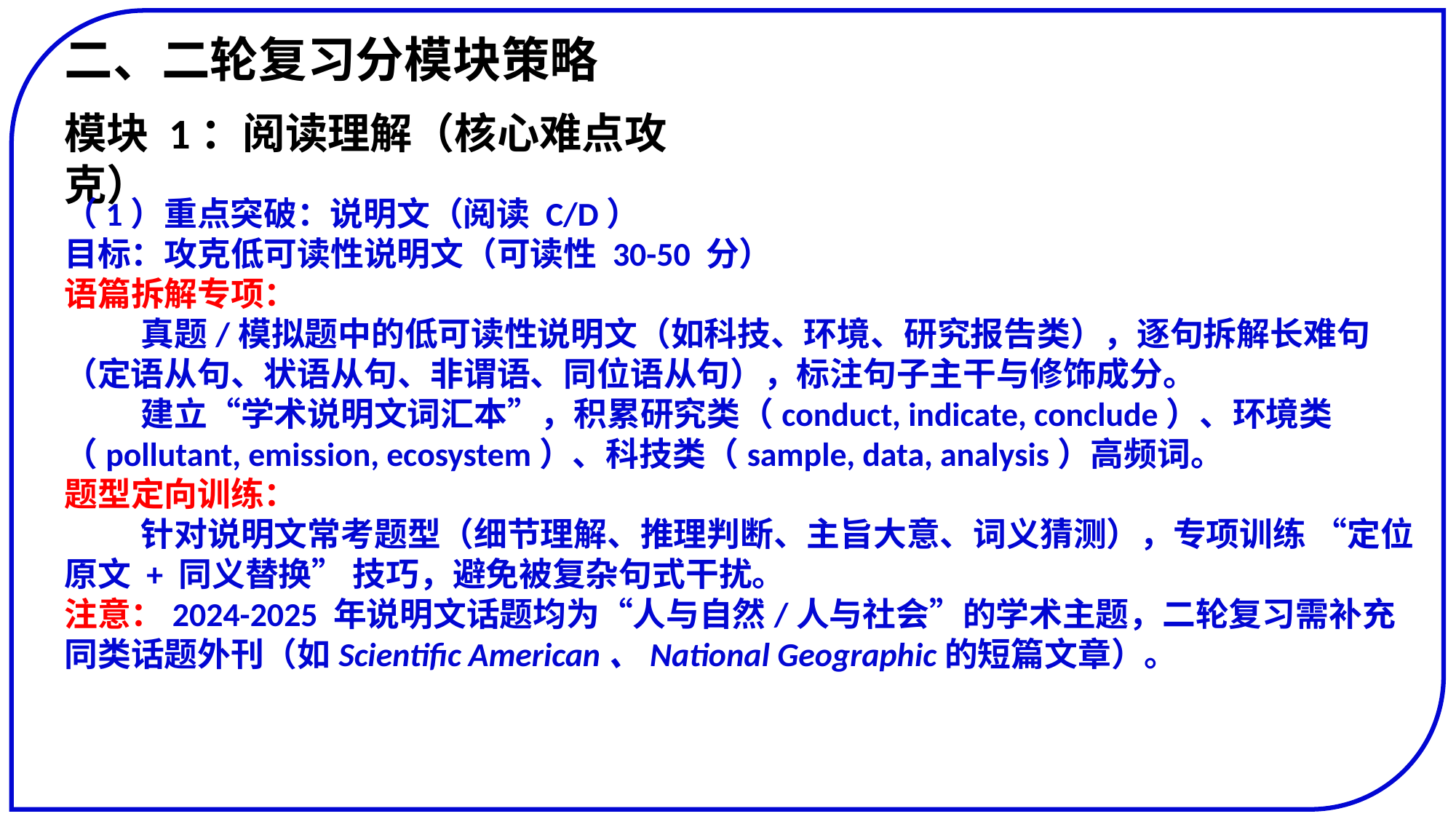

二、二轮复习分模块策略
模块 1：阅读理解（核心难点攻克）
（1）重点突破：说明文（阅读 C/D）
目标：攻克低可读性说明文（可读性 30-50 分）
语篇拆解专项：
         真题/模拟题中的低可读性说明文（如科技、环境、研究报告类），逐句拆解长难句（定语从句、状语从句、非谓语、同位语从句），标注句子主干与修饰成分。
         建立“学术说明文词汇本”，积累研究类（conduct, indicate, conclude）、环境类（pollutant, emission, ecosystem）、科技类（sample, data, analysis）高频词。
题型定向训练：
         针对说明文常考题型（细节理解、推理判断、主旨大意、词义猜测），专项训练 “定位原文 + 同义替换” 技巧，避免被复杂句式干扰。
注意：2024-2025 年说明文话题均为“人与自然/人与社会”的学术主题，二轮复习需补充同类话题外刊（如Scientific American、National Geographic的短篇文章）。